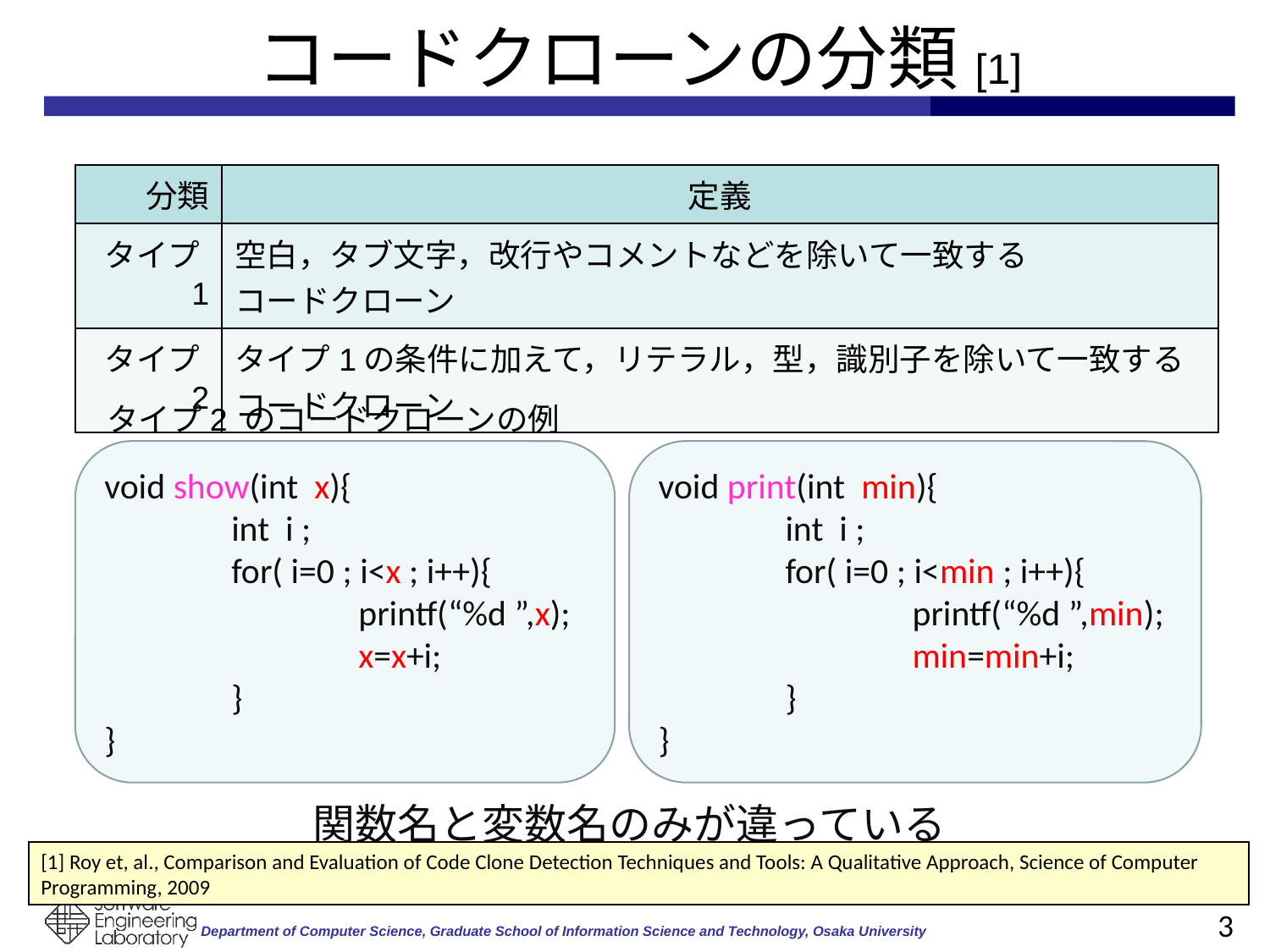

# コードクローンの分類[1]
| 分類 | 定義 |
| --- | --- |
| タイプ1 | 空白，タブ文字，改行やコメントなどを除いて一致する　　　　　コードクローン |
| タイプ2 | タイプ1の条件に加えて，リテラル，型，識別子を除いて一致する コードクローン |
タイプ2 のコードクローンの例
void show(int  x){
	int  i ;
	for( i=0 ; i<x ; i++){
		printf(“%d ”,x);
		x=x+i;
	}
}
void print(int  min){
	int  i ;
	for( i=0 ; i<min ; i++){
		printf(“%d ”,min);
		min=min+i;
	}
}
関数名と変数名のみが違っている
[1] Roy et, al., Comparison and Evaluation of Code Clone Detection Techniques and Tools: A Qualitative Approach, Science of Computer Programming, 2009
3